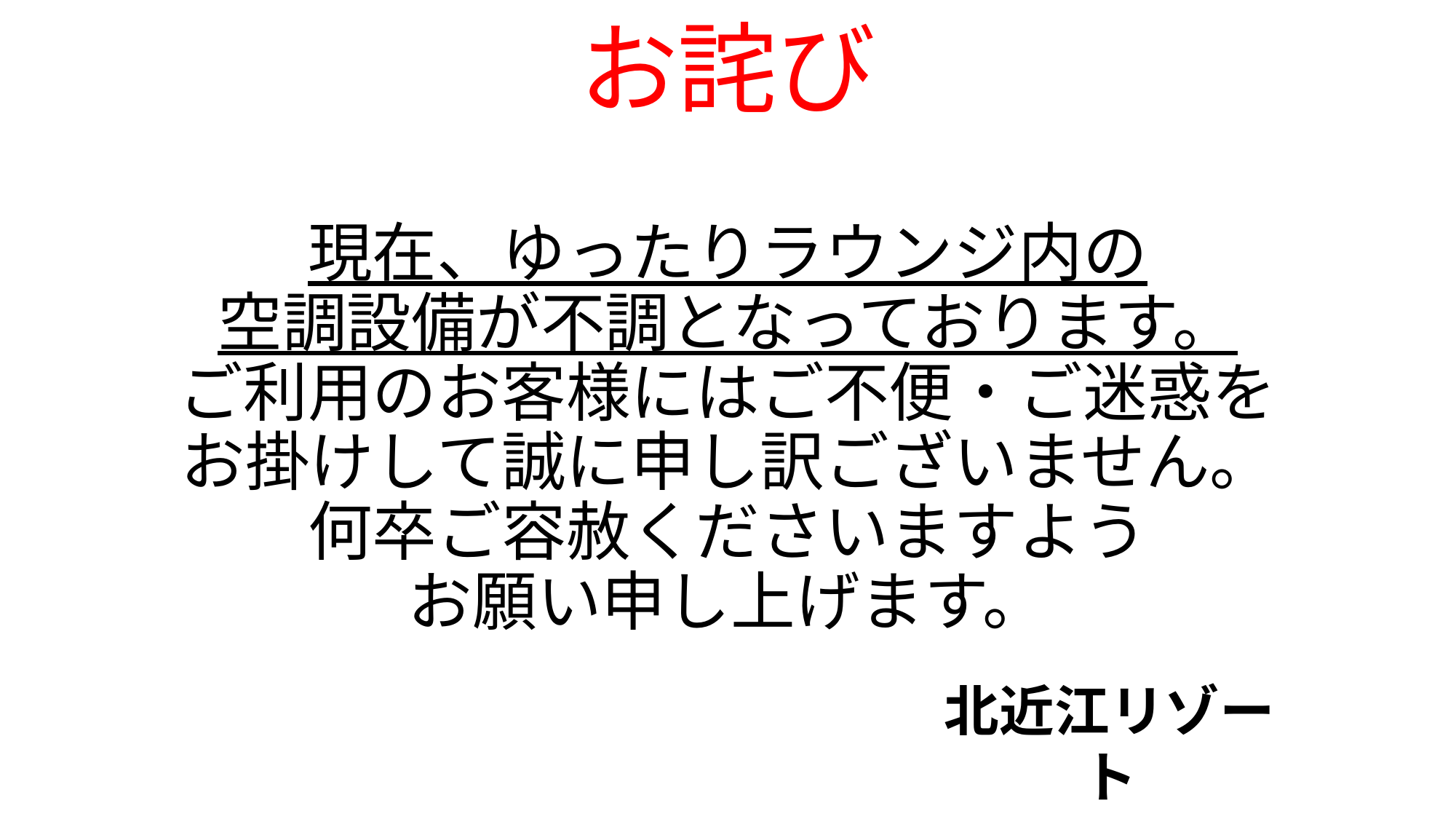

お詫び
# 現在、ゆったりラウンジ内の 空調設備が不調となっております。 ご利用のお客様にはご不便・ご迷惑を お掛けして誠に申し訳ございません。 何卒ご容赦くださいますよう お願い申し上げます。
北近江リゾート